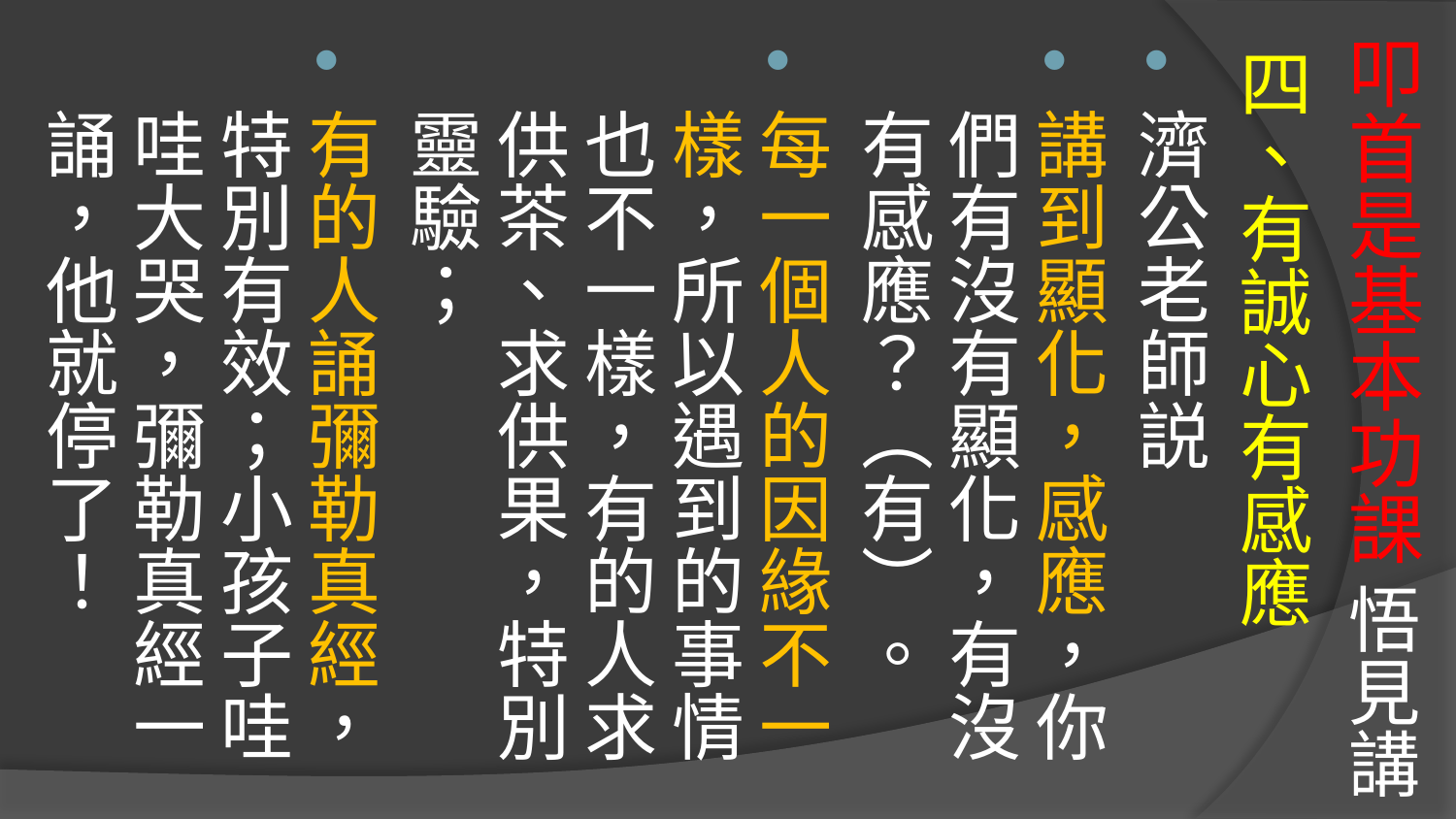

四、有誠心有感應
濟公老師説
講到顯化，感應，你們有沒有顯化，有沒有感應？（有）。
每一個人的因緣不一樣，所以遇到的事情也不一樣，有的人求供茶、求供果，特別靈驗；
有的人誦彌勒真經，特別有效；小孩子哇哇大哭，彌勒真經一誦，他就停了！
# 叩首是基本功課 悟見講